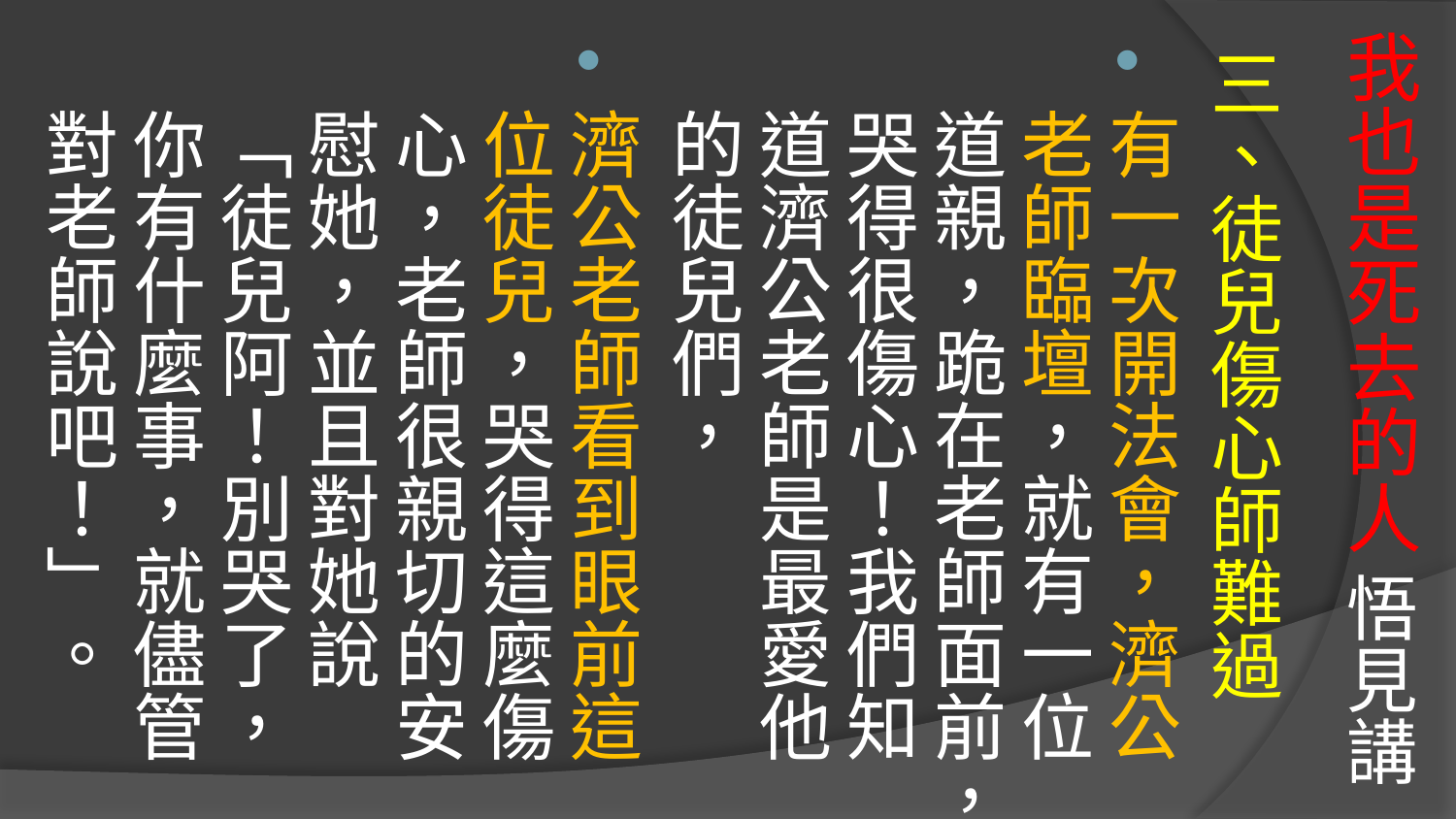

# 我也是死去的人 悟見講
三、徒兒傷心師難過
有一次開法會，濟公老師臨壇，就有一位道親，跪在老師面前，哭得很傷心！我們知道濟公老師是最愛他的徒兒們，
濟公老師看到眼前這位徒兒，哭得這麼傷心，老師很親切的安慰她，並且對她說「徒兒阿！別哭了，你有什麼事，就儘管對老師說吧！」。